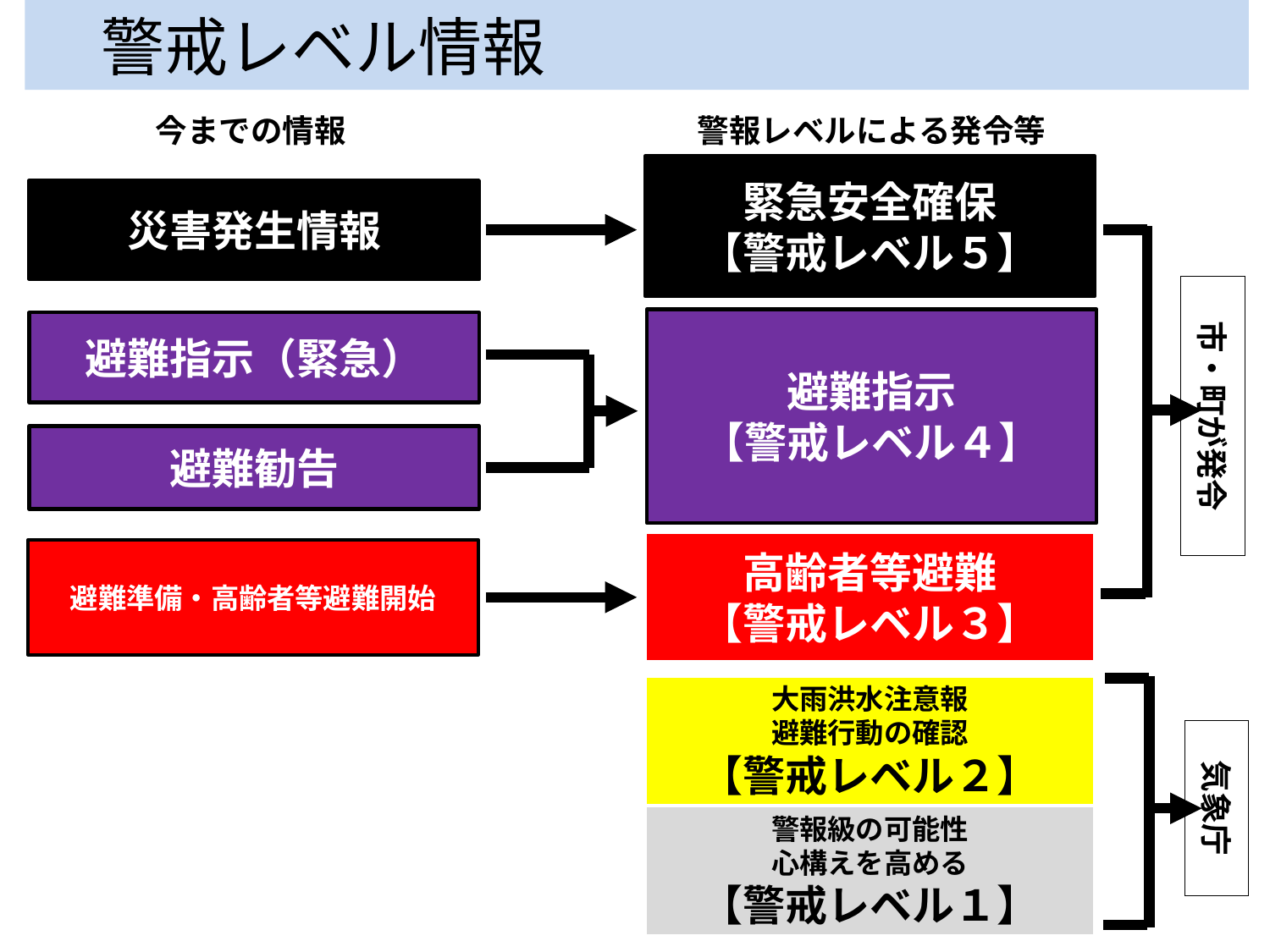

警戒レベル情報
今までの情報
警報レベルによる発令等
緊急安全確保
【警戒レベル５】
災害発生情報
市・町が発令
避難指示
【警戒レベル４】
避難指示（緊急）
避難勧告
高齢者等避難
【警戒レベル３】
避難準備・高齢者等避難開始
大雨洪水注意報
避難行動の確認
【警戒レベル２】
気象庁
警報級の可能性
心構えを高める
【警戒レベル１】